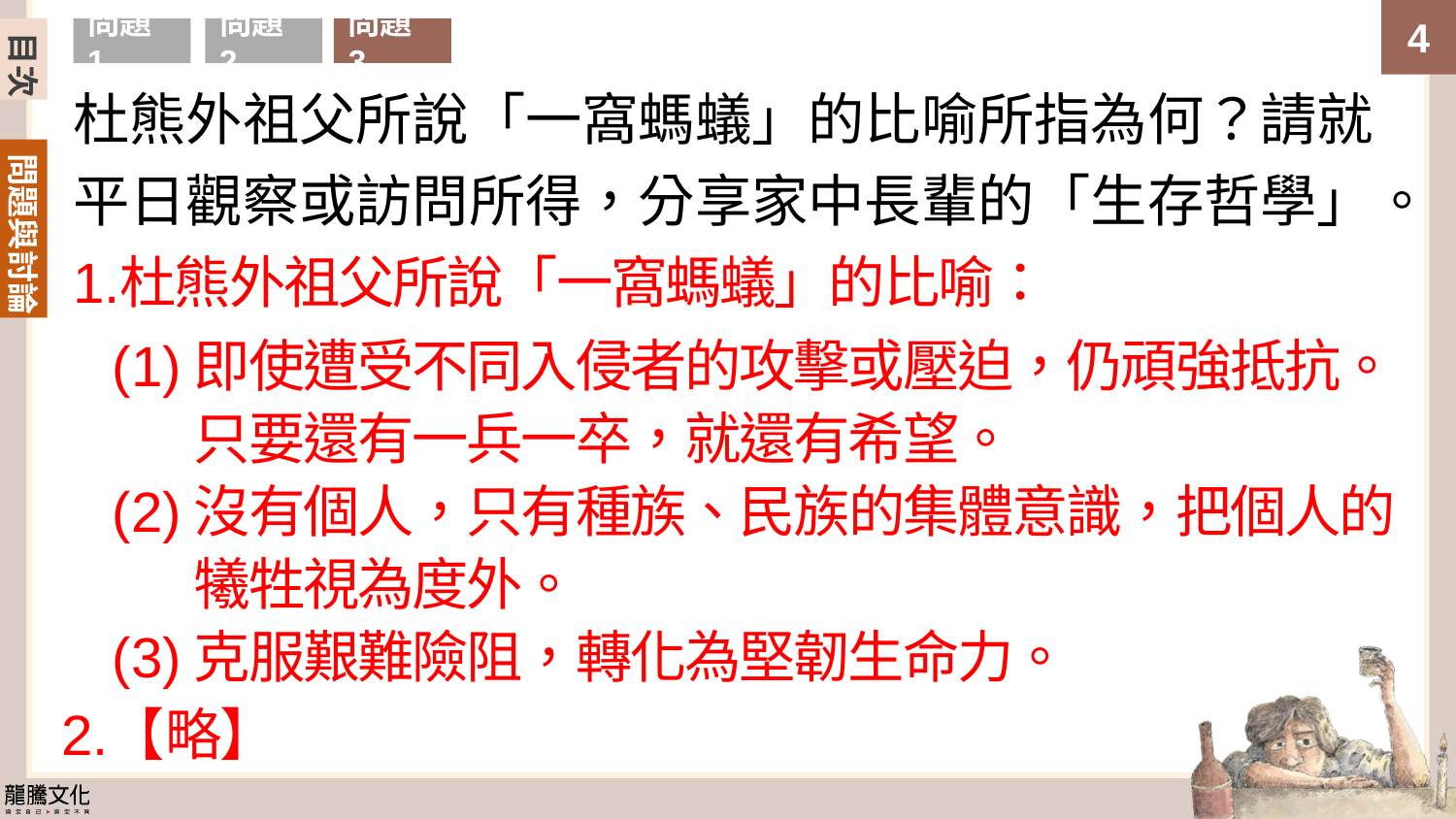

目次
問題1
問題2
問題3
杜熊外祖父所說「一窩螞蟻」的比喻所指為何？請就平日觀察或訪問所得，分享家中長輩的「生存哲學」。
杜熊外祖父所說「一窩螞蟻」的比喻：
即使遭受不同入侵者的攻擊或壓迫，仍頑強抵抗。只要還有一兵一卒，就還有希望。
沒有個人，只有種族、民族的集體意識，把個人的犧牲視為度外。
克服艱難險阻，轉化為堅韌生命力。
【略】